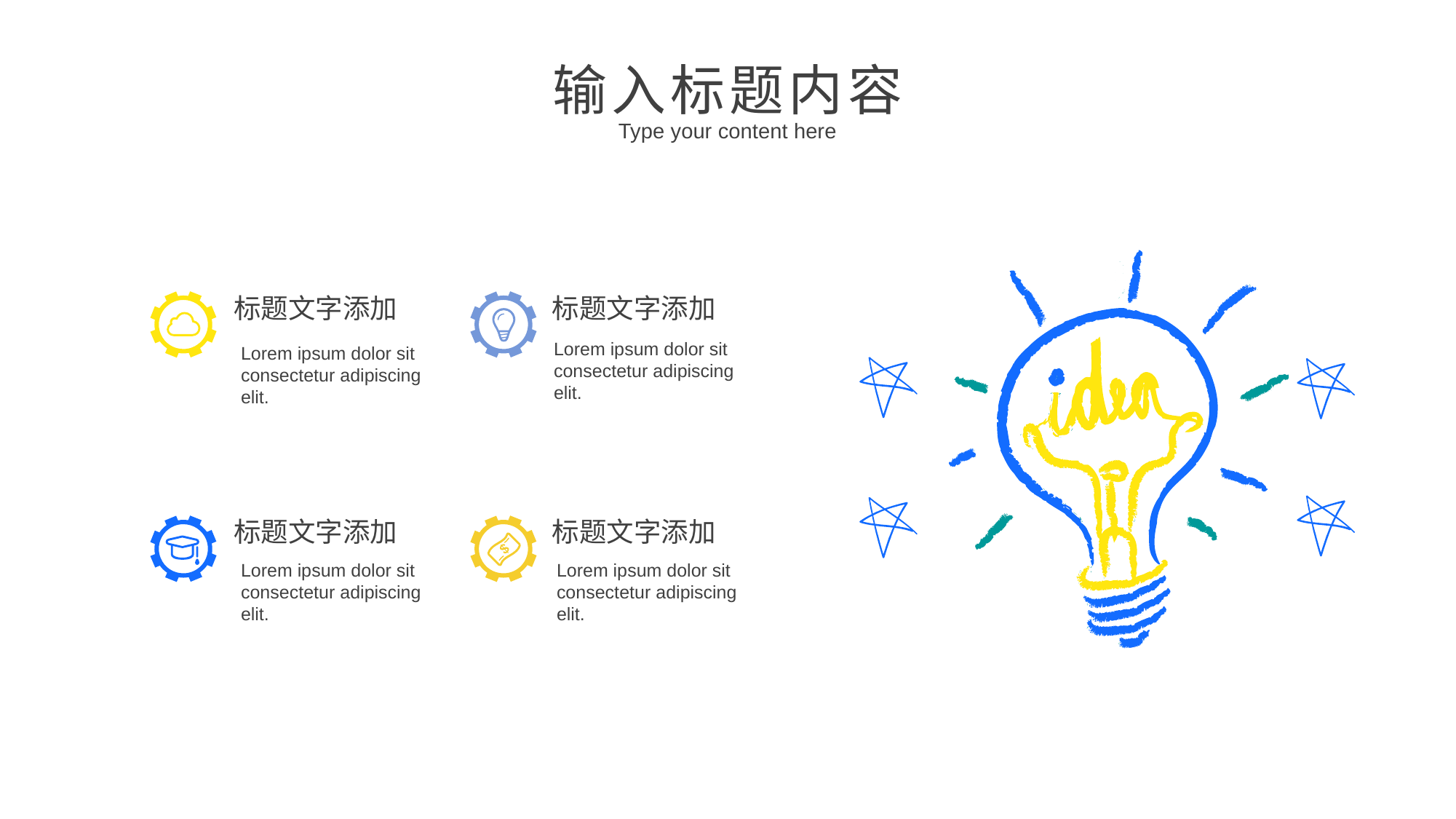

输入标题内容
Type your content here

标题文字添加
Lorem ipsum dolor sit consectetur adipiscing elit.
标题文字添加
Lorem ipsum dolor sit consectetur adipiscing elit.

标题文字添加
Lorem ipsum dolor sit consectetur adipiscing elit.
标题文字添加
Lorem ipsum dolor sit consectetur adipiscing elit.